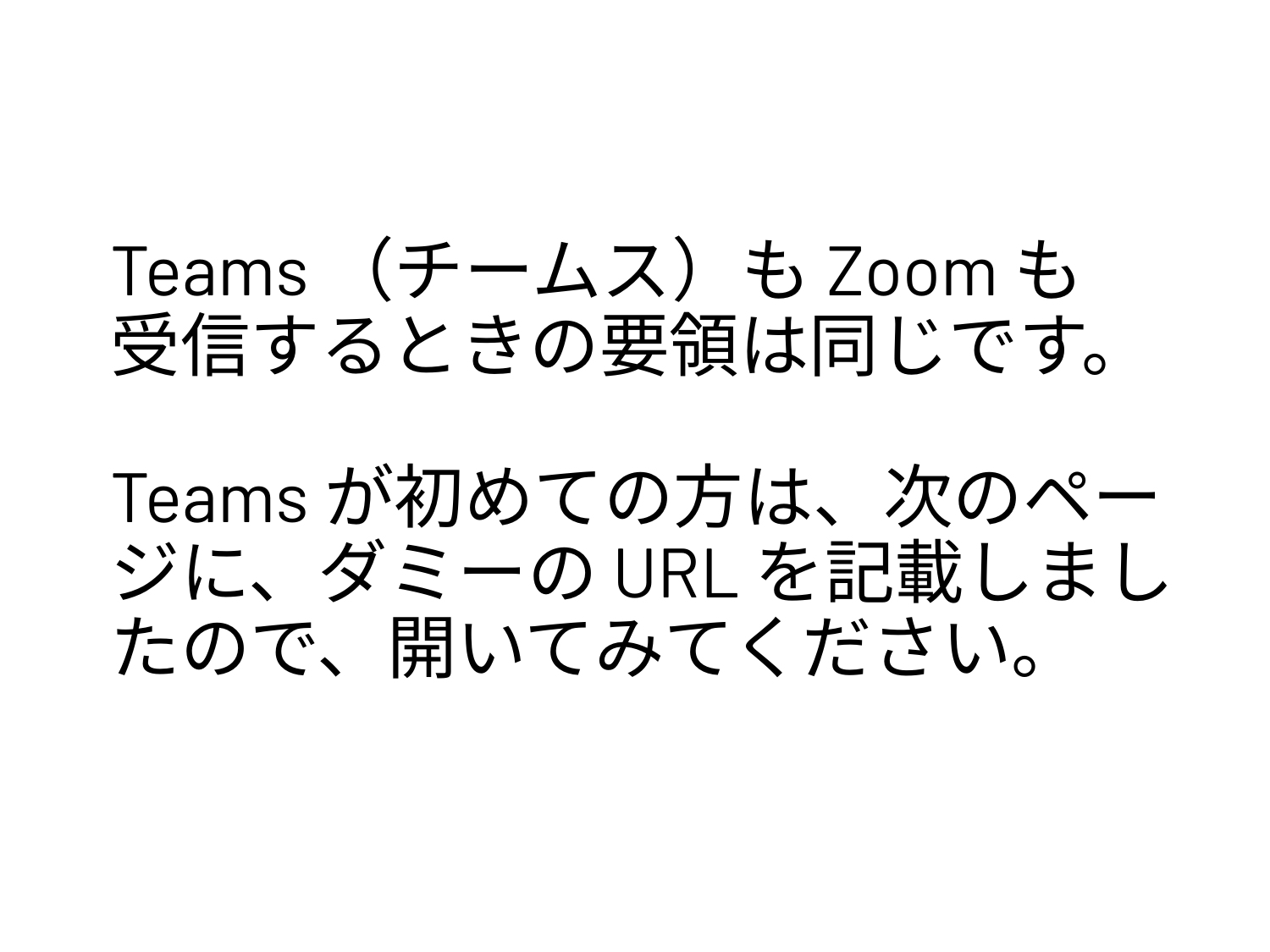

# Teams（チームス）もZoomも 受信するときの要領は同じです。 Teamsが初めての方は、次のページに、ダミーのURLを記載しましたので、開いてみてください。